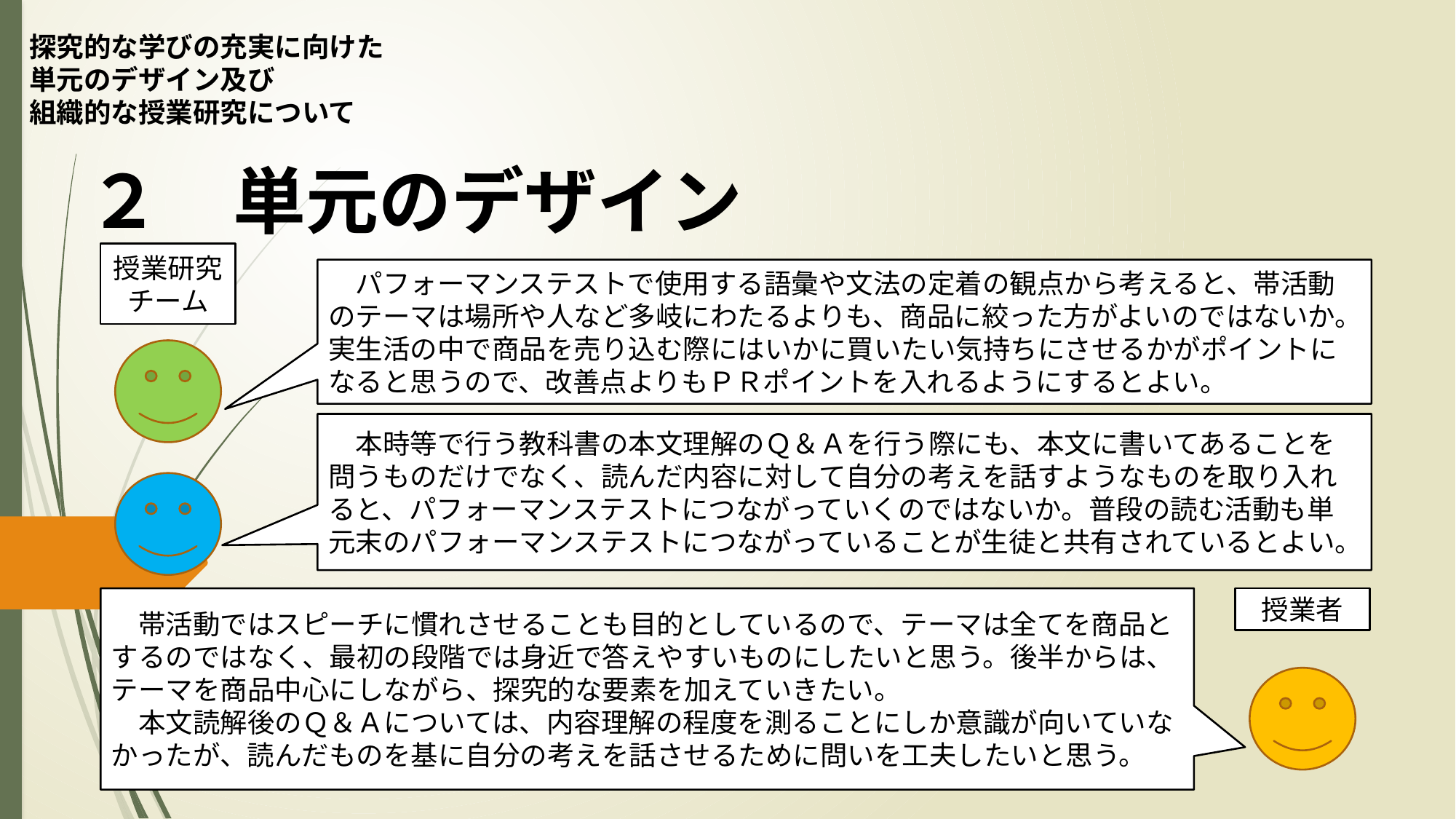

探究的な学びの充実に向けた
単元のデザイン及び
組織的な授業研究について
２　単元のデザイン
授業研究
チーム
　パフォーマンステストで使用する語彙や文法の定着の観点から考えると、帯活動のテーマは場所や人など多岐にわたるよりも、商品に絞った方がよいのではないか。実生活の中で商品を売り込む際にはいかに買いたい気持ちにさせるかがポイントになると思うので、改善点よりもＰＲポイントを入れるようにするとよい。

　本時等で行う教科書の本文理解のＱ＆Ａを行う際にも、本文に書いてあることを問うものだけでなく、読んだ内容に対して自分の考えを話すようなものを取り入れると、パフォーマンステストにつながっていくのではないか。普段の読む活動も単元末のパフォーマンステストにつながっていることが生徒と共有されているとよい。

授業者
　帯活動ではスピーチに慣れさせることも目的としているので、テーマは全てを商品とするのではなく、最初の段階では身近で答えやすいものにしたいと思う。後半からは、テーマを商品中心にしながら、探究的な要素を加えていきたい。
　本文読解後のＱ＆Ａについては、内容理解の程度を測ることにしか意識が向いていなかったが、読んだものを基に自分の考えを話させるために問いを工夫したいと思う。